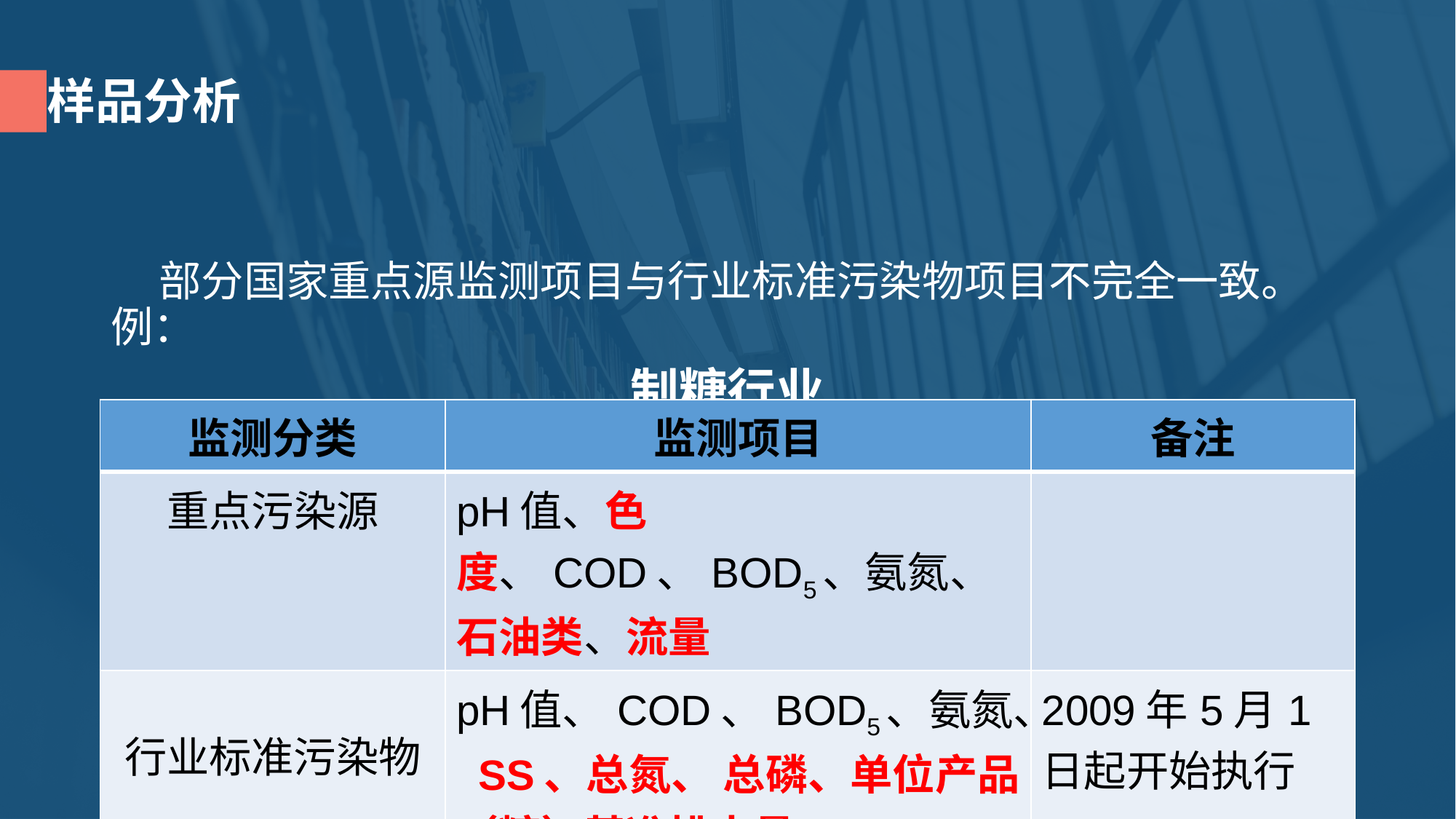

样品分析
    部分国家重点源监测项目与行业标准污染物项目不完全一致。例：
制糖行业
| 监测分类 | 监测项目 | 备注 |
| --- | --- | --- |
| 重点污染源 | pH值、色度、COD、BOD5、氨氮、石油类、流量 |  |
| 行业标准污染物 | pH值、COD、BOD5、氨氮、 SS、总氮、 总磷、单位产品（糖）基准排水量 | 2009年5月1日起开始执行 |